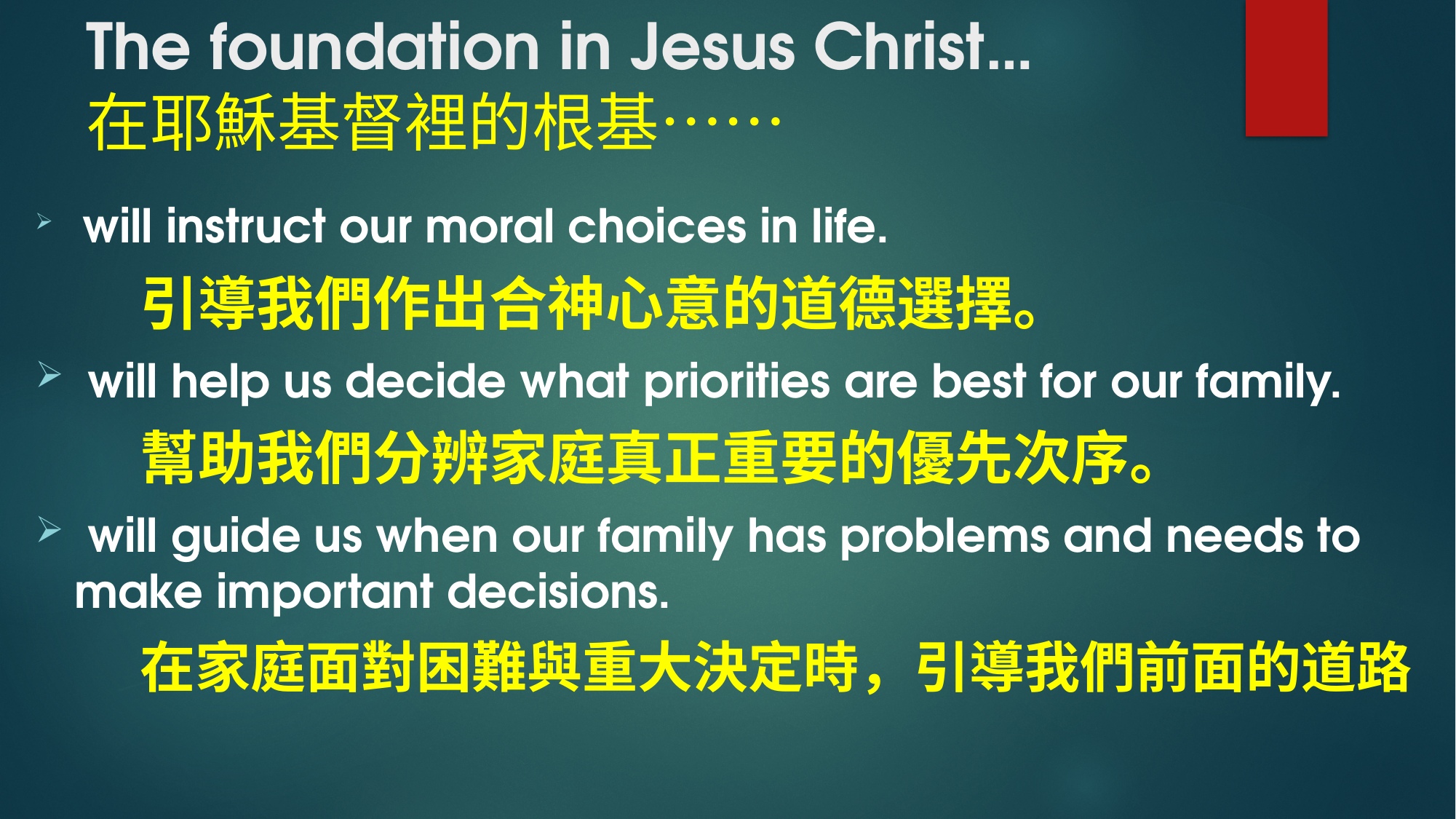

# The foundation in Jesus Christ… 在耶穌基督裡的根基……
 will instruct our moral choices in life.
	引導我們作出合神心意的道德選擇。
 will help us decide what priorities are best for our family.
	幫助我們分辨家庭真正重要的優先次序。
 will guide us when our family has problems and needs to make important decisions.
	在家庭面對困難與重大決定時，引導我們前面的道路